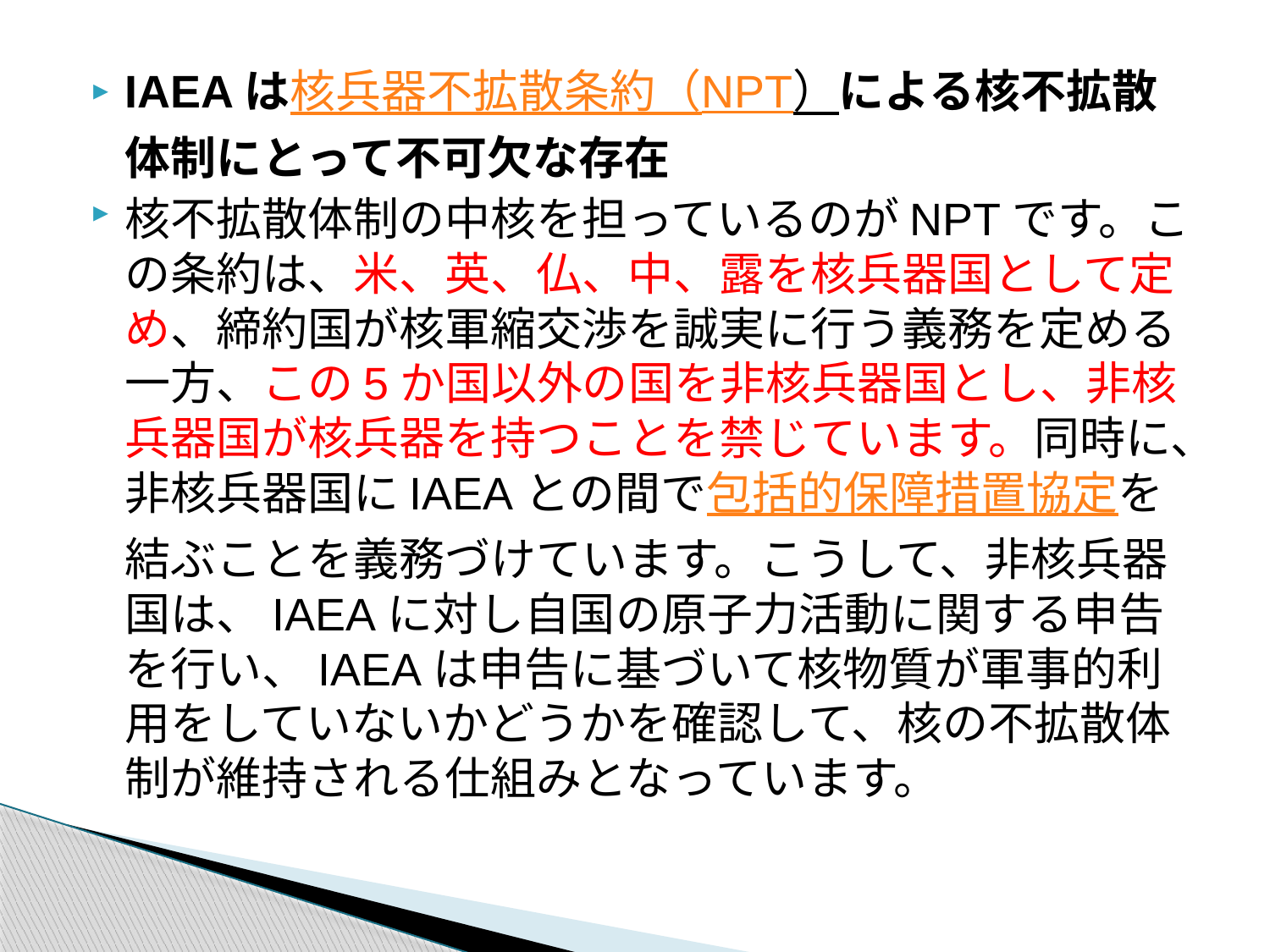

IAEAは核兵器不拡散条約（NPT）による核不拡散体制にとって不可欠な存在
核不拡散体制の中核を担っているのがNPTです。この条約は、米、英、仏、中、露を核兵器国として定め、締約国が核軍縮交渉を誠実に行う義務を定める一方、この5か国以外の国を非核兵器国とし、非核兵器国が核兵器を持つことを禁じています。同時に、非核兵器国にIAEAとの間で包括的保障措置協定を結ぶことを義務づけています。こうして、非核兵器国は、IAEAに対し自国の原子力活動に関する申告を行い、IAEAは申告に基づいて核物質が軍事的利用をしていないかどうかを確認して、核の不拡散体制が維持される仕組みとなっています。